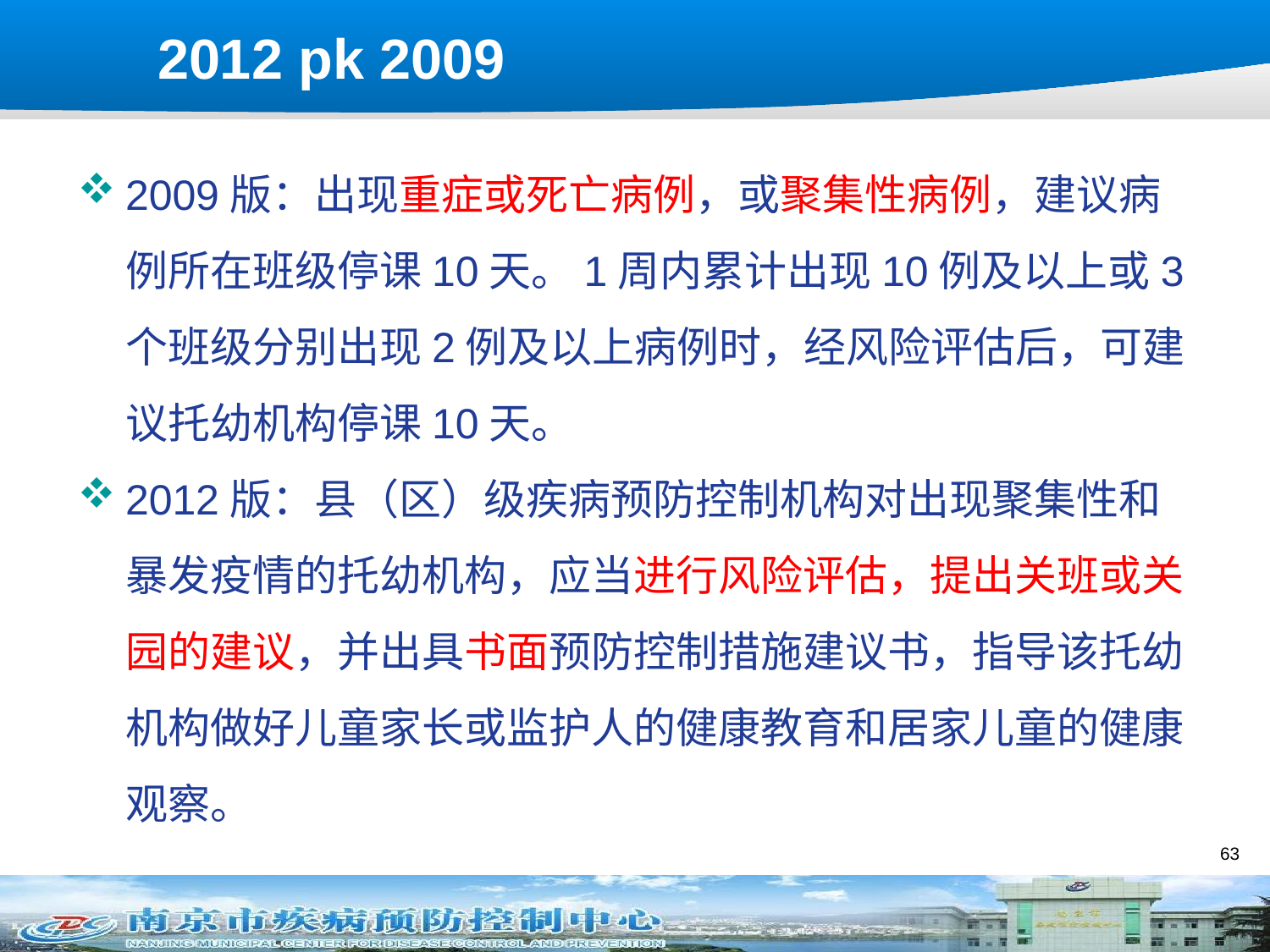

# 2012 pk 2009
2009版：出现重症或死亡病例，或聚集性病例，建议病例所在班级停课10天。1周内累计出现10例及以上或3个班级分别出现2例及以上病例时，经风险评估后，可建议托幼机构停课10天。
2012版：县（区）级疾病预防控制机构对出现聚集性和暴发疫情的托幼机构，应当进行风险评估，提出关班或关园的建议，并出具书面预防控制措施建议书，指导该托幼机构做好儿童家长或监护人的健康教育和居家儿童的健康观察。

63